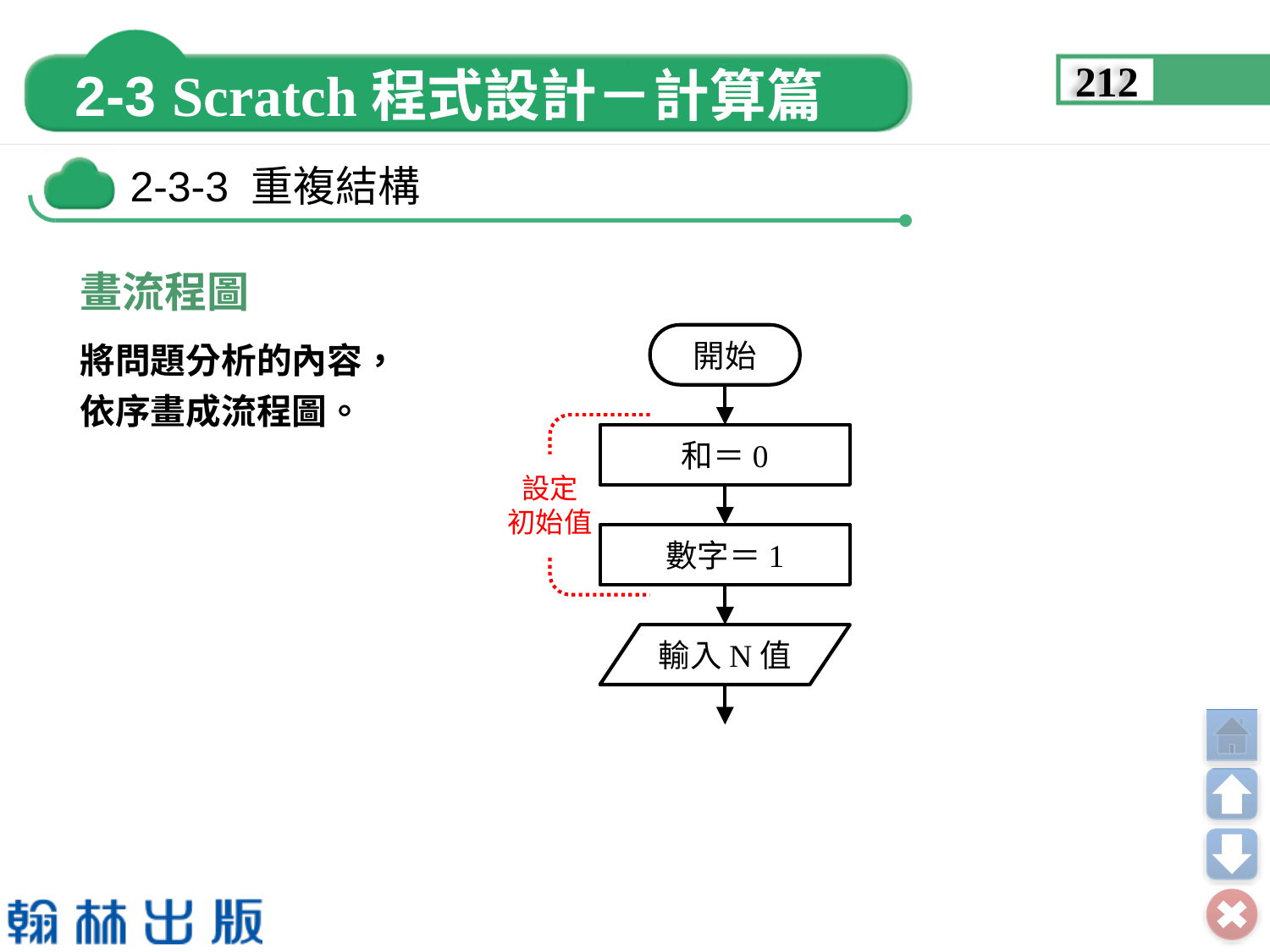

212
畫流程圖
將問題分析的內容，
依序畫成流程圖。
開始

和＝0
設定
初始值
數字＝1
輸入N值